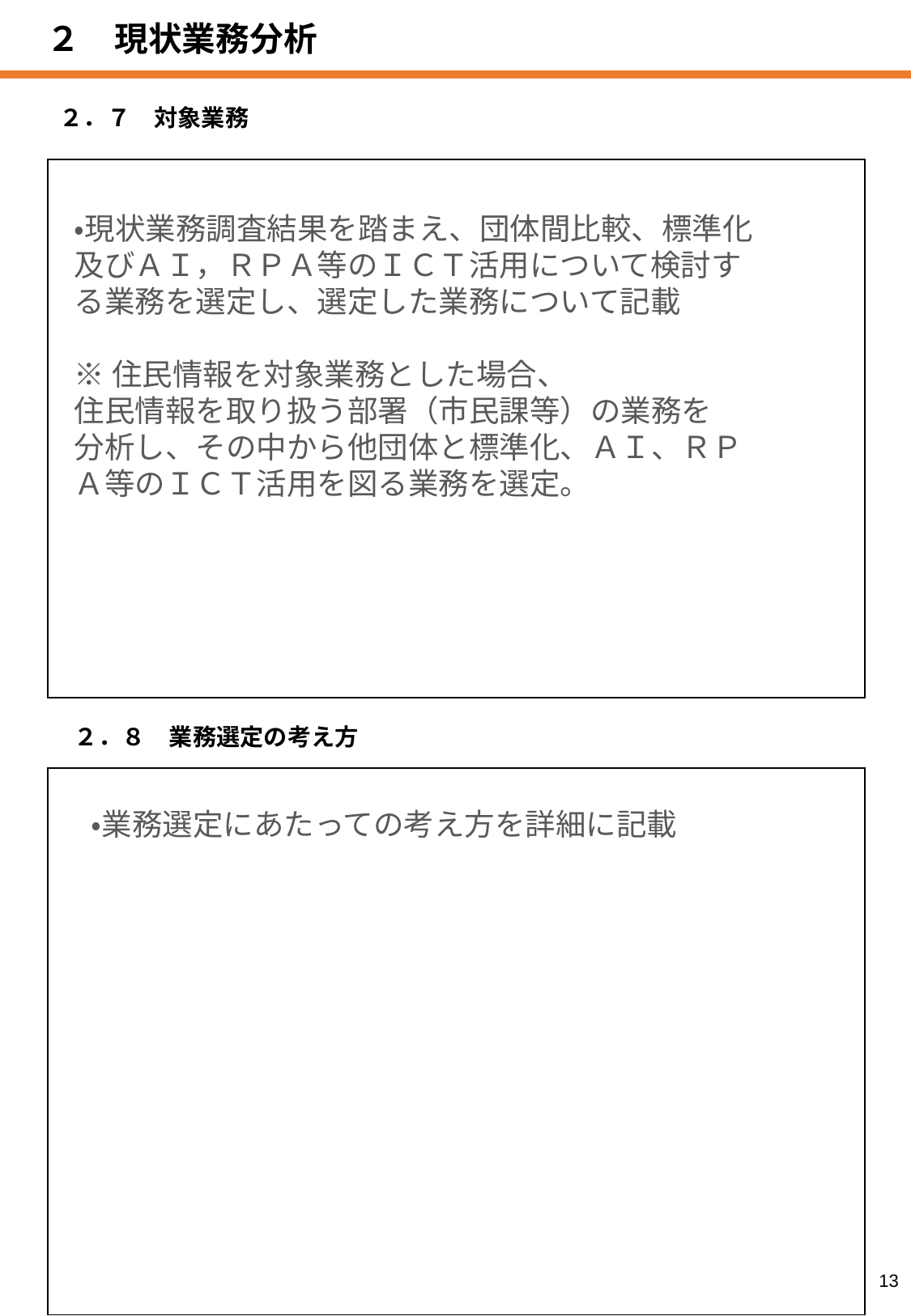

２　現状業務分析
２．７　対象業務
|  |
| --- |
・現状業務調査結果を踏まえ、団体間比較、標準化及びＡＩ，ＲＰＡ等のＩＣＴ活用について検討する業務を選定し、選定した業務について記載

※住民情報を対象業務とした場合、
住民情報を取り扱う部署（市民課等）の業務を
分析し、その中から他団体と標準化、ＡＩ、ＲＰＡ等のＩＣＴ活用を図る業務を選定。

２．８　業務選定の考え方
|  |
| --- |
・業務選定にあたっての考え方を詳細に記載
13